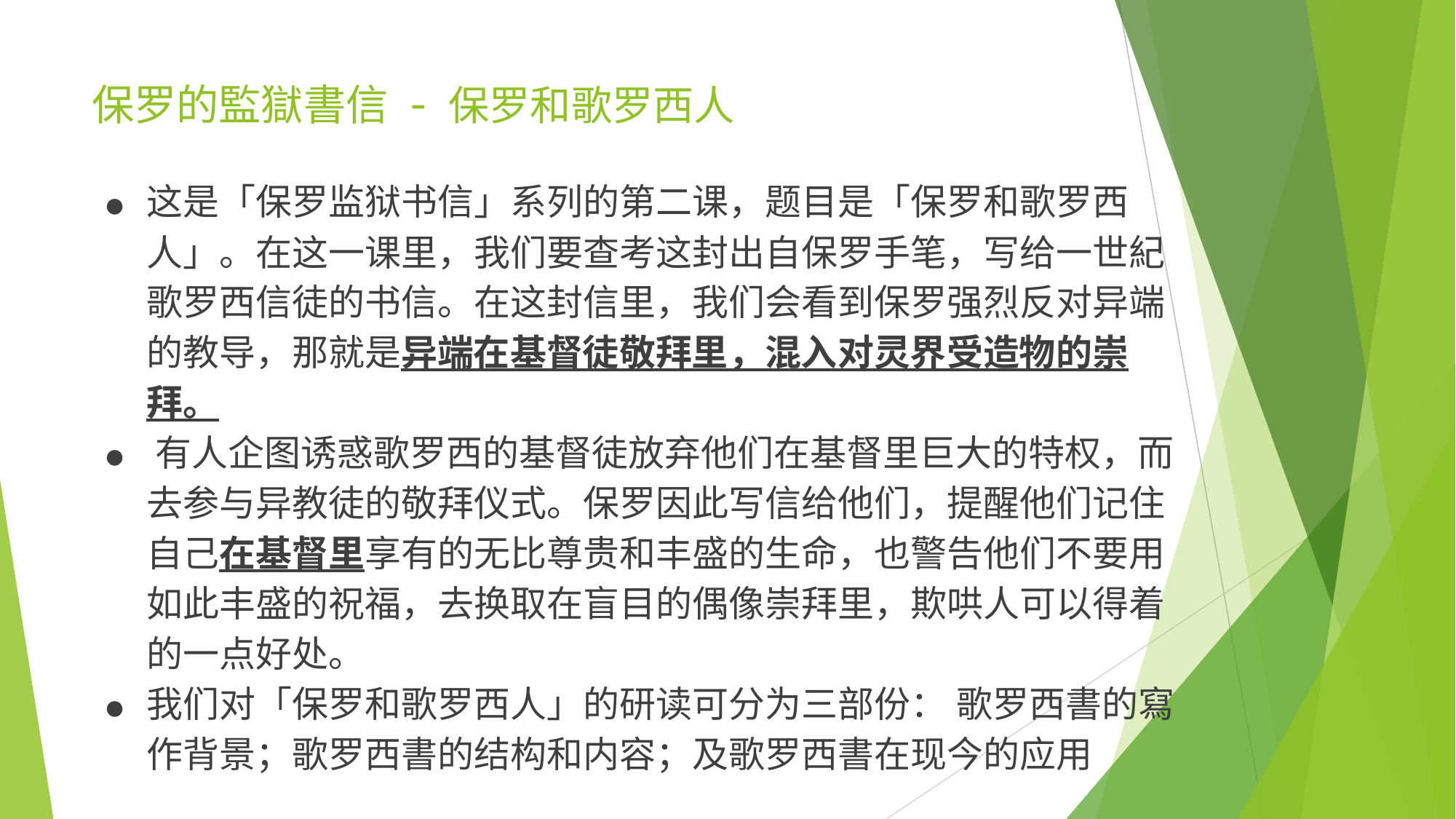

# 保罗的監獄書信 - 保罗和歌罗西人
这是「保罗监狱书信」系列的第二课，题目是「保罗和歌罗西人」。在这一课里，我们要查考这封出自保罗手笔，写给一世紀歌罗西信徒的书信。在这封信里，我们会看到保罗强烈反对异端的教导，那就是异端在基督徒敬拜里，混入对灵界受造物的崇拜。
​​有人企图诱惑歌罗西的基督徒放弃他们在基督里巨大的特权，而去参与异教徒的敬拜仪式。保罗因此写信给他们，提醒他们记住自己在基督里享有的无比尊贵和丰盛的生命，也警告他们不要用如此丰盛的祝福，去换取在盲目的偶像崇拜里，欺哄人可以得着的一点好处。
我们对「保罗和歌罗西人」的研读可分为三部份： 歌罗西書的寫作背景；歌罗西書的结构和内容；及歌罗西書在现今的应用